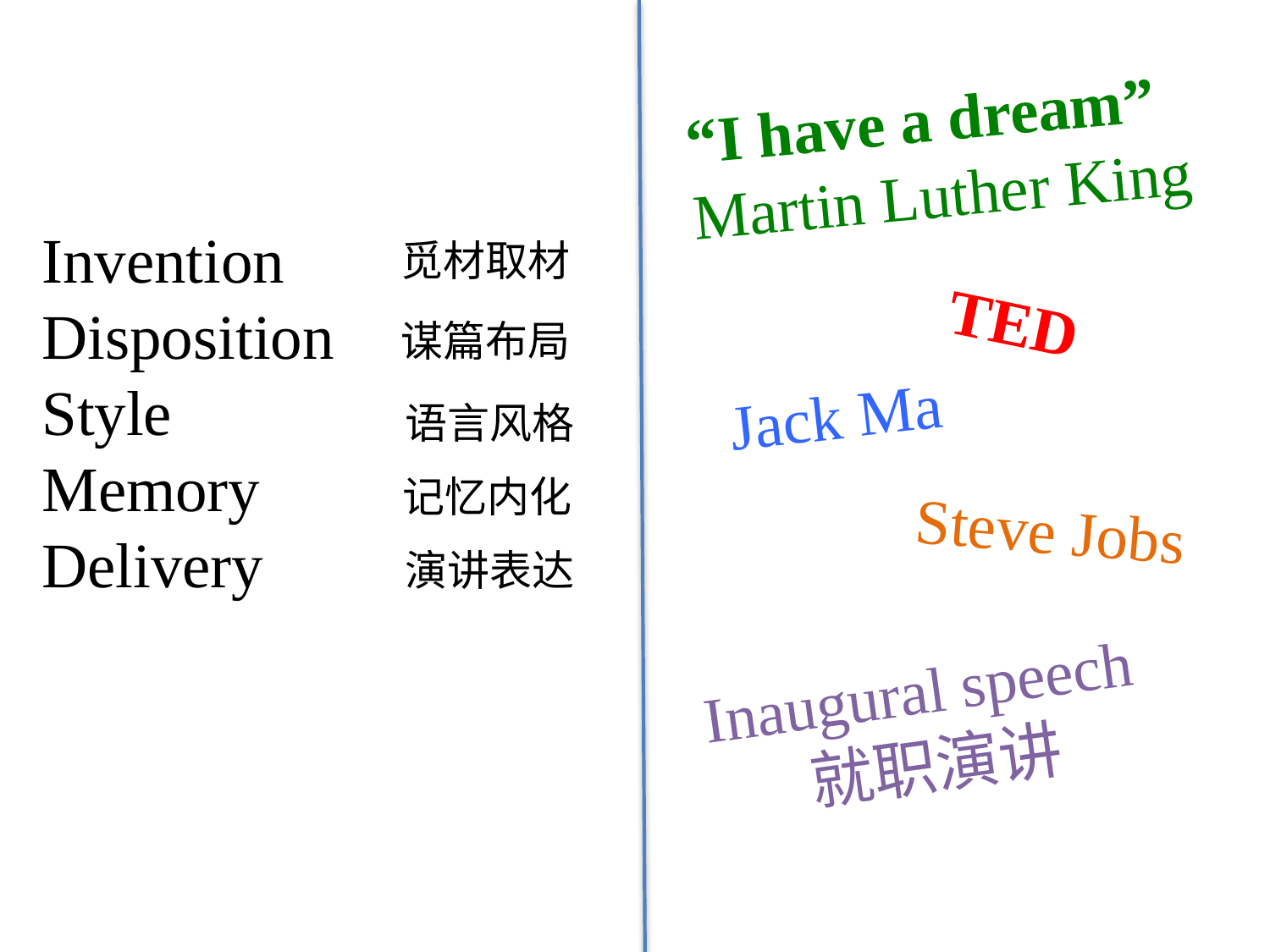

“I have a dream” Martin Luther King
Invention
Disposition
Style
Memory
Delivery
觅材取材
TED
谋篇布局
Jack Ma
语言风格
记忆内化
Steve Jobs
演讲表达
Inaugural speech就职演讲